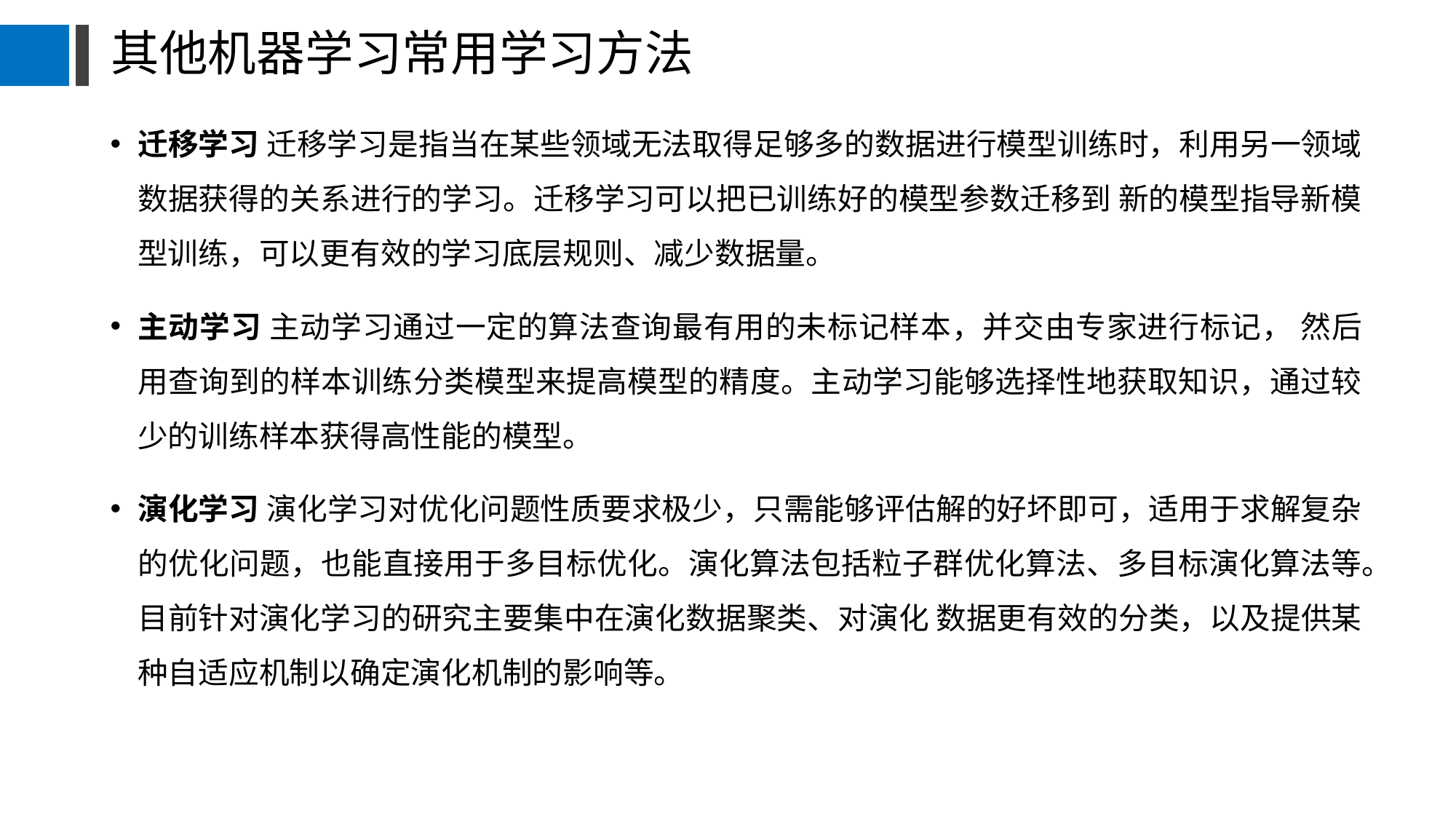

# 其他机器学习常用学习方法
迁移学习 迁移学习是指当在某些领域无法取得足够多的数据进行模型训练时，利用另一领域数据获得的关系进行的学习。迁移学习可以把已训练好的模型参数迁移到 新的模型指导新模型训练，可以更有效的学习底层规则、减少数据量。
主动学习 主动学习通过一定的算法查询最有用的未标记样本，并交由专家进行标记， 然后用查询到的样本训练分类模型来提高模型的精度。主动学习能够选择性地获取知识，通过较少的训练样本获得高性能的模型。
演化学习 演化学习对优化问题性质要求极少，只需能够评估解的好坏即可，适用于求解复杂的优化问题，也能直接用于多目标优化。演化算法包括粒子群优化算法、多目标演化算法等。目前针对演化学习的研究主要集中在演化数据聚类、对演化 数据更有效的分类，以及提供某种自适应机制以确定演化机制的影响等。